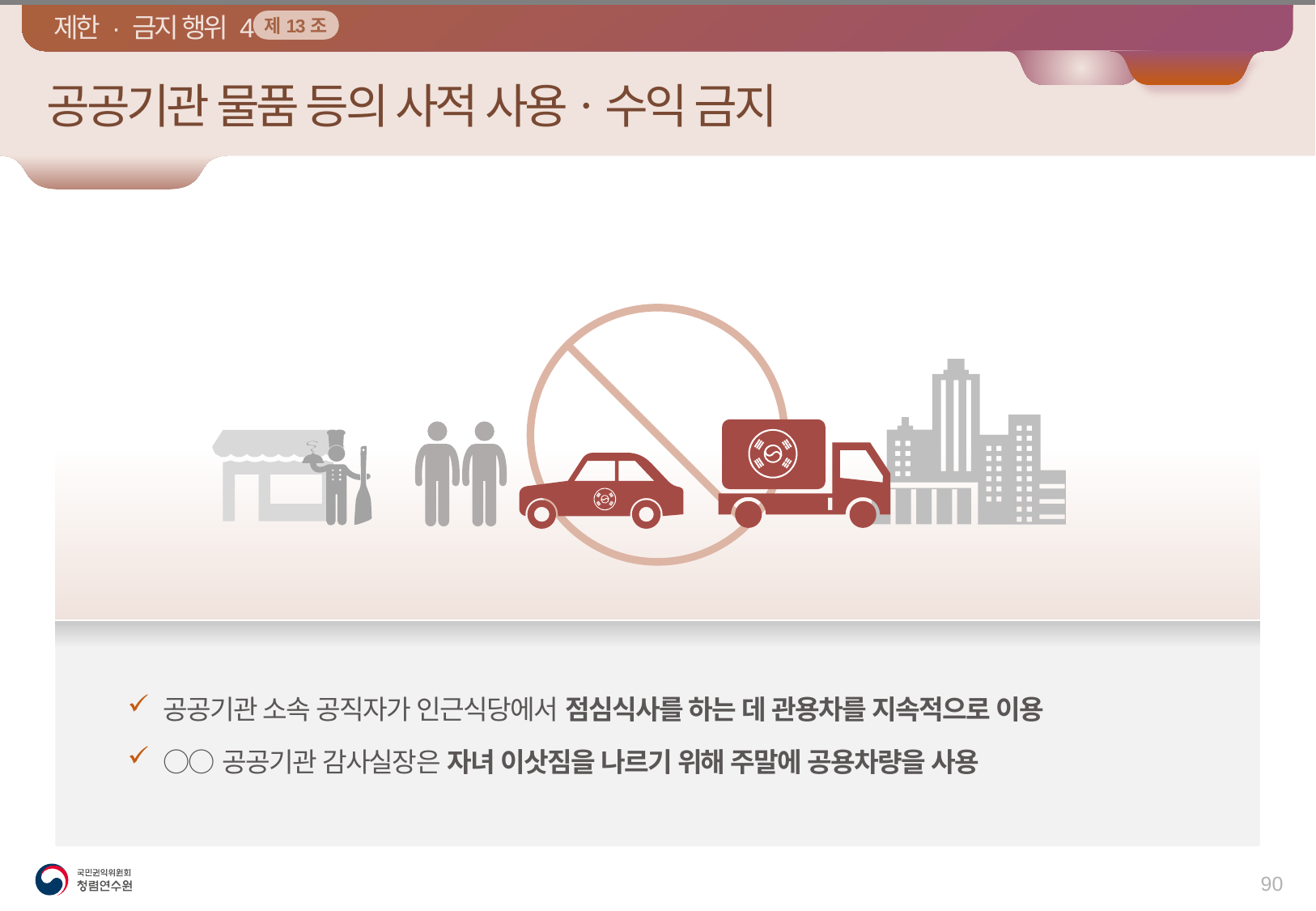

제한 · 금지 행위 4
제13조
공공기관 물품 등의 사적 사용ㆍ수익 금지
개요 · 조치

예시

예    시

공공기관 소속 공직자가 인근식당에서 점심식사를 하는 데 관용차를 지속적으로 이용
○○공공기관 감사실장은 자녀 이삿짐을 나르기 위해 주말에 공용차량을 사용
90